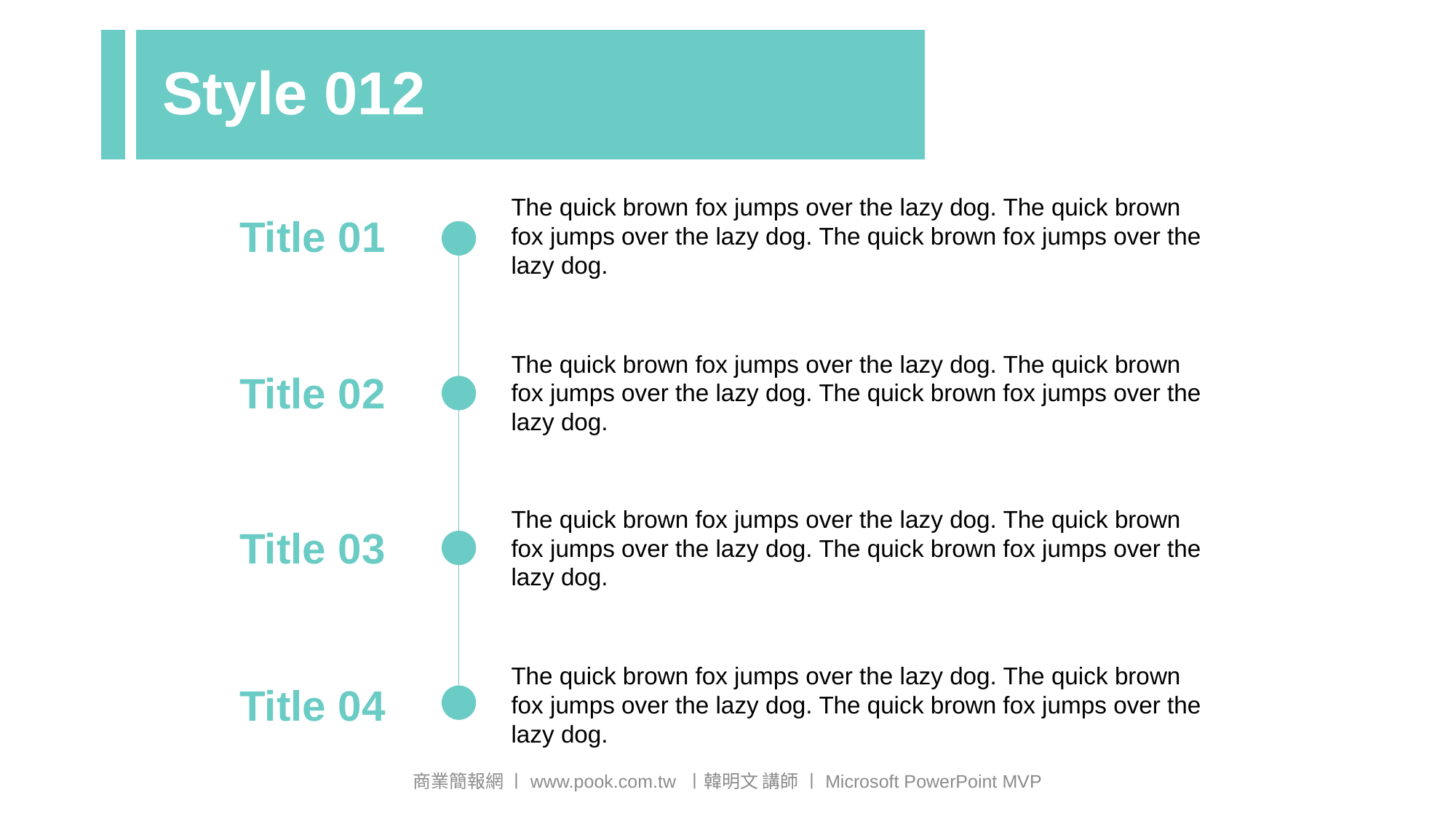

# Style 012
The quick brown fox jumps over the lazy dog. The quick brown fox jumps over the lazy dog. The quick brown fox jumps over the lazy dog.
Title 01

The quick brown fox jumps over the lazy dog. The quick brown fox jumps over the lazy dog. The quick brown fox jumps over the lazy dog.
Title 02

The quick brown fox jumps over the lazy dog. The quick brown fox jumps over the lazy dog. The quick brown fox jumps over the lazy dog.
Title 03

The quick brown fox jumps over the lazy dog. The quick brown fox jumps over the lazy dog. The quick brown fox jumps over the lazy dog.
Title 04

商業簡報網 〡www.pook.com.tw 〡韓明文 講師 〡Microsoft PowerPoint MVP